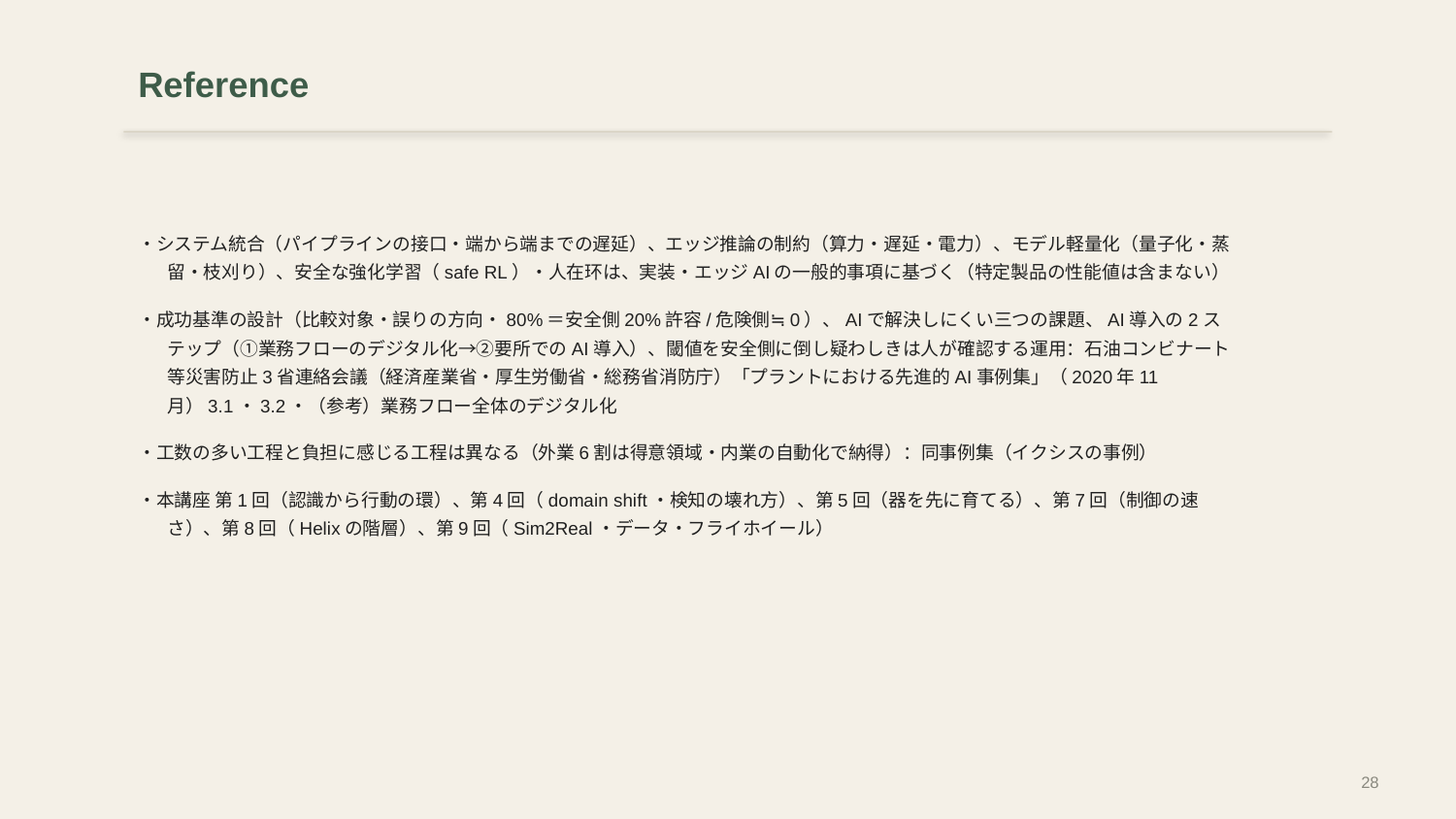

Reference

・システム統合（パイプラインの接口・端から端までの遅延）、エッジ推論の制約（算力・遅延・電力）、モデル軽量化（量子化・蒸留・枝刈り）、安全な強化学習（safe RL）・人在环は、実装・エッジAIの一般的事項に基づく（特定製品の性能値は含まない）
・成功基準の設計（比較対象・誤りの方向・80%＝安全側20%許容/危険側≒0）、AIで解決しにくい三つの課題、AI導入の2ステップ（①業務フローのデジタル化→②要所でのAI導入）、閾値を安全側に倒し疑わしきは人が確認する運用：石油コンビナート等災害防止3省連絡会議（経済産業省・厚生労働省・総務省消防庁）「プラントにおける先進的AI事例集」（2020年11月）3.1・3.2・（参考）業務フロー全体のデジタル化
・工数の多い工程と負担に感じる工程は異なる（外業6割は得意領域・内業の自動化で納得）：同事例集（イクシスの事例）
・本講座 第1回（認識から行動の環）、第4回（domain shift・検知の壊れ方）、第5回（器を先に育てる）、第7回（制御の速さ）、第8回（Helixの階層）、第9回（Sim2Real・データ・フライホイール）
28